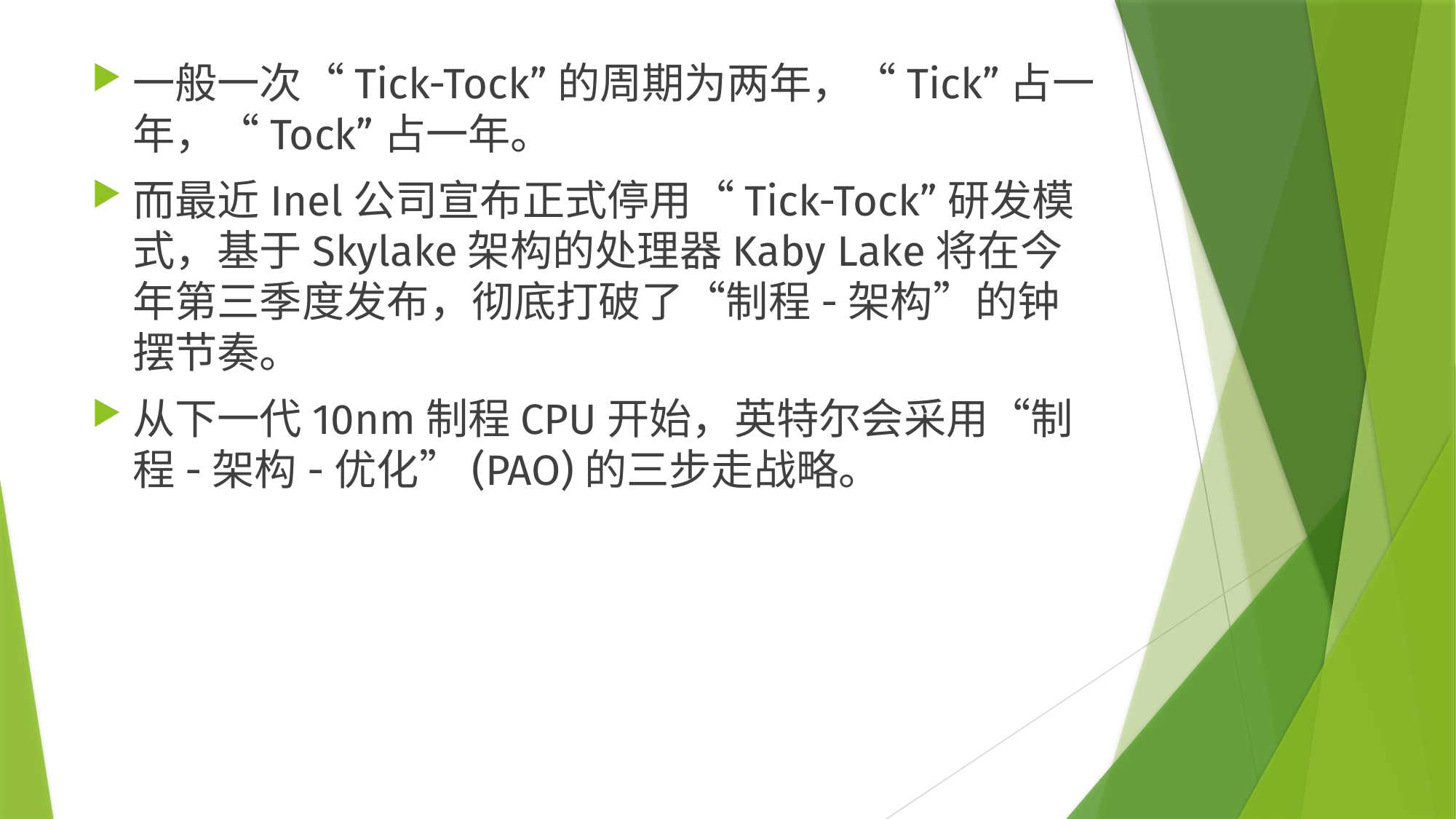

一般一次“Tick-Tock”的周期为两年，“Tick”占一年，“Tock”占一年。
而最近Inel公司宣布正式停用“Tick-Tock”研发模式，基于Skylake架构的处理器Kaby Lake将在今年第三季度发布，彻底打破了“制程-架构”的钟摆节奏。
从下一代10nm制程CPU开始，英特尔会采用“制程-架构-优化”(PAO)的三步走战略。